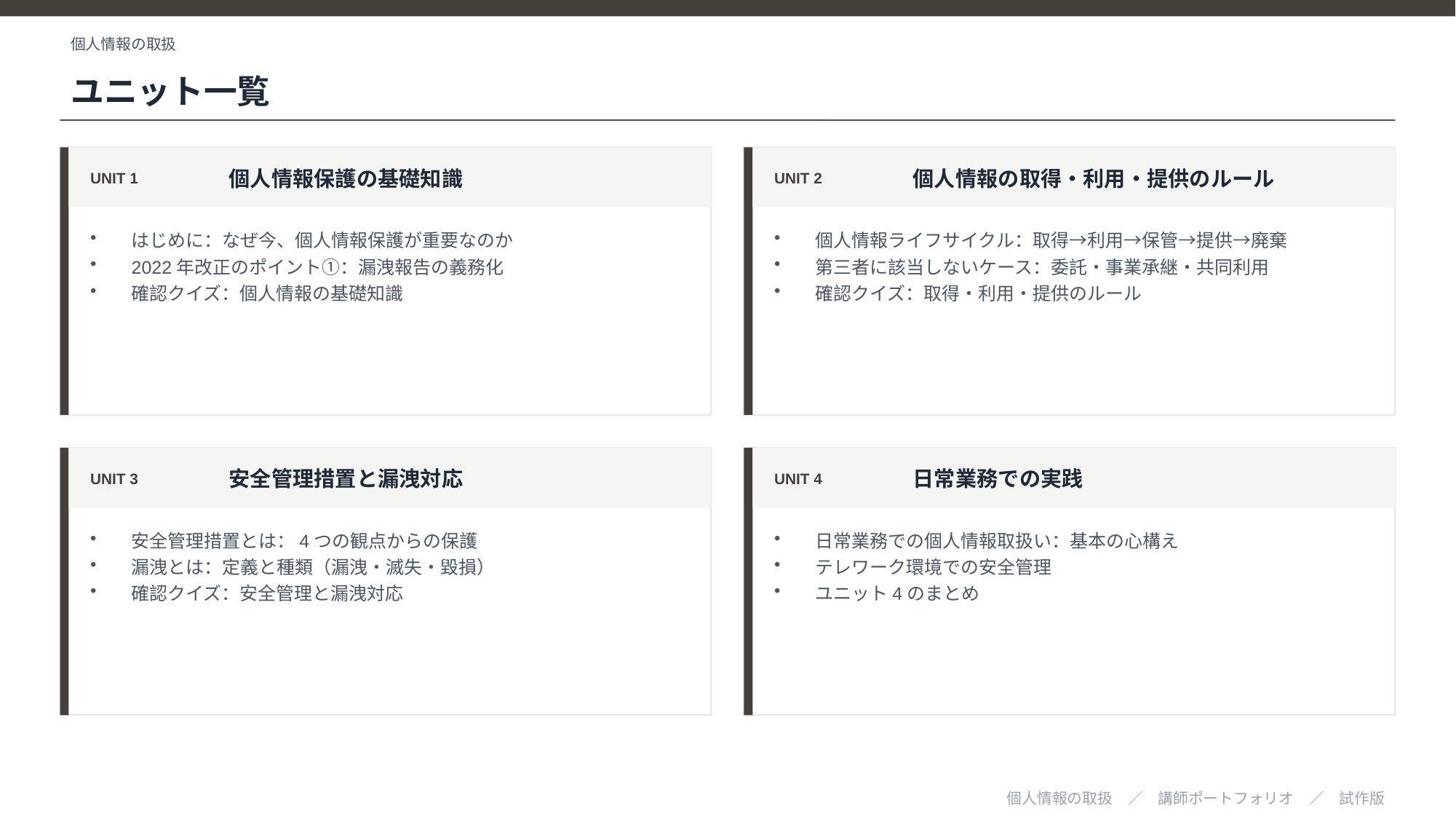

個人情報の取扱
ユニット一覧

UNIT 1
個人情報保護の基礎知識
UNIT 2
個人情報の取得・利用・提供のルール
はじめに：なぜ今、個人情報保護が重要なのか
2022年改正のポイント①：漏洩報告の義務化
確認クイズ：個人情報の基礎知識
個人情報ライフサイクル：取得→利用→保管→提供→廃棄
第三者に該当しないケース：委託・事業承継・共同利用
確認クイズ：取得・利用・提供のルール

UNIT 3
安全管理措置と漏洩対応
UNIT 4
日常業務での実践
安全管理措置とは：4つの観点からの保護
漏洩とは：定義と種類（漏洩・滅失・毀損）
確認クイズ：安全管理と漏洩対応
日常業務での個人情報取扱い：基本の心構え
テレワーク環境での安全管理
ユニット4のまとめ
個人情報の取扱　／　講師ポートフォリオ　／　試作版